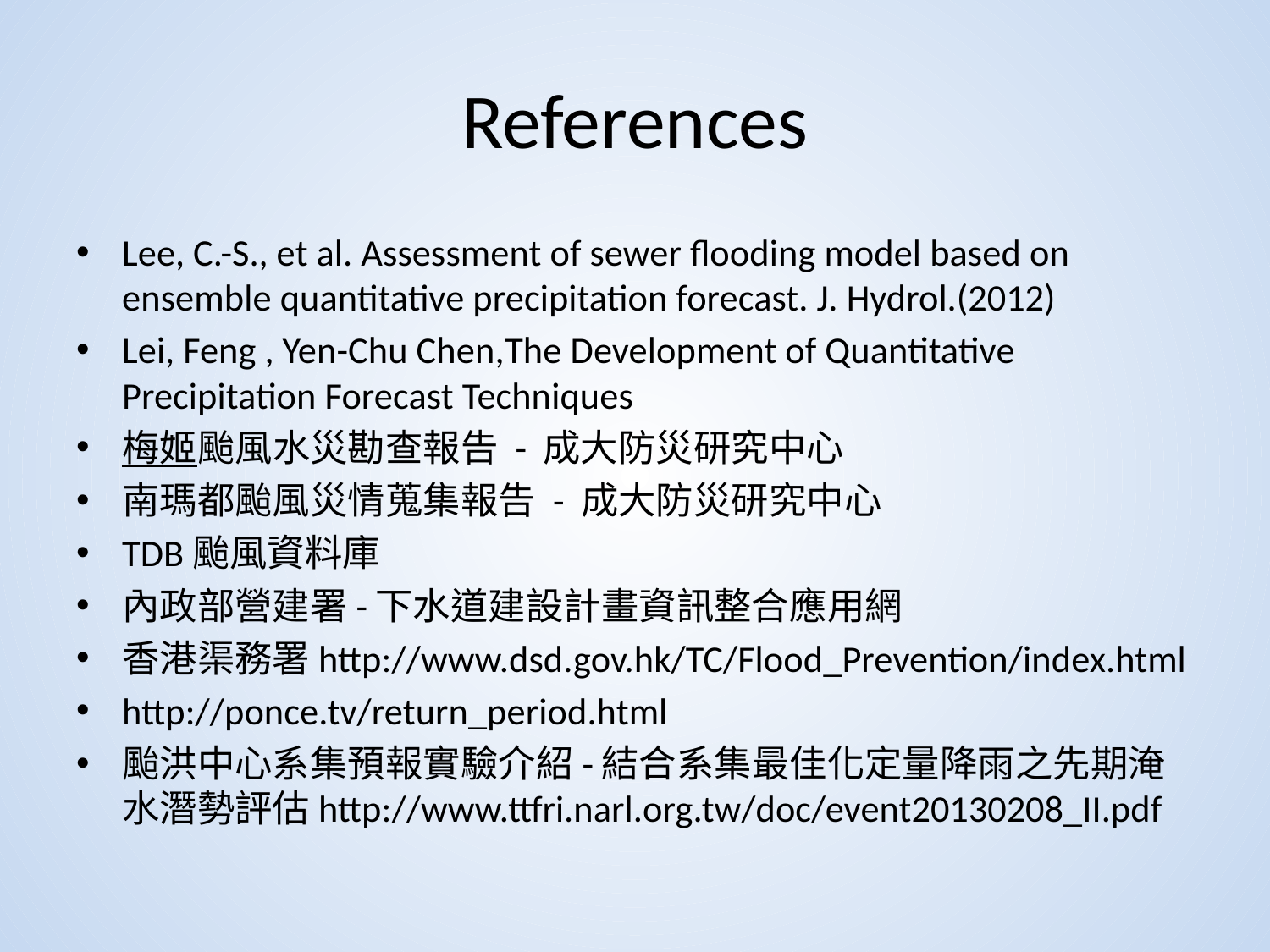

# References
Lee, C.-S., et al. Assessment of sewer flooding model based on ensemble quantitative precipitation forecast. J. Hydrol.(2012)
Lei, Feng , Yen-Chu Chen,The Development of Quantitative Precipitation Forecast Techniques
梅姬颱風水災勘查報告 - 成大防災研究中心
南瑪都颱風災情蒐集報告 - 成大防災研究中心
TDB颱風資料庫
內政部營建署-下水道建設計畫資訊整合應用網
香港渠務署http://www.dsd.gov.hk/TC/Flood_Prevention/index.html
http://ponce.tv/return_period.html
颱洪中心系集預報實驗介紹-結合系集最佳化定量降雨之先期淹水潛勢評估http://www.ttfri.narl.org.tw/doc/event20130208_II.pdf